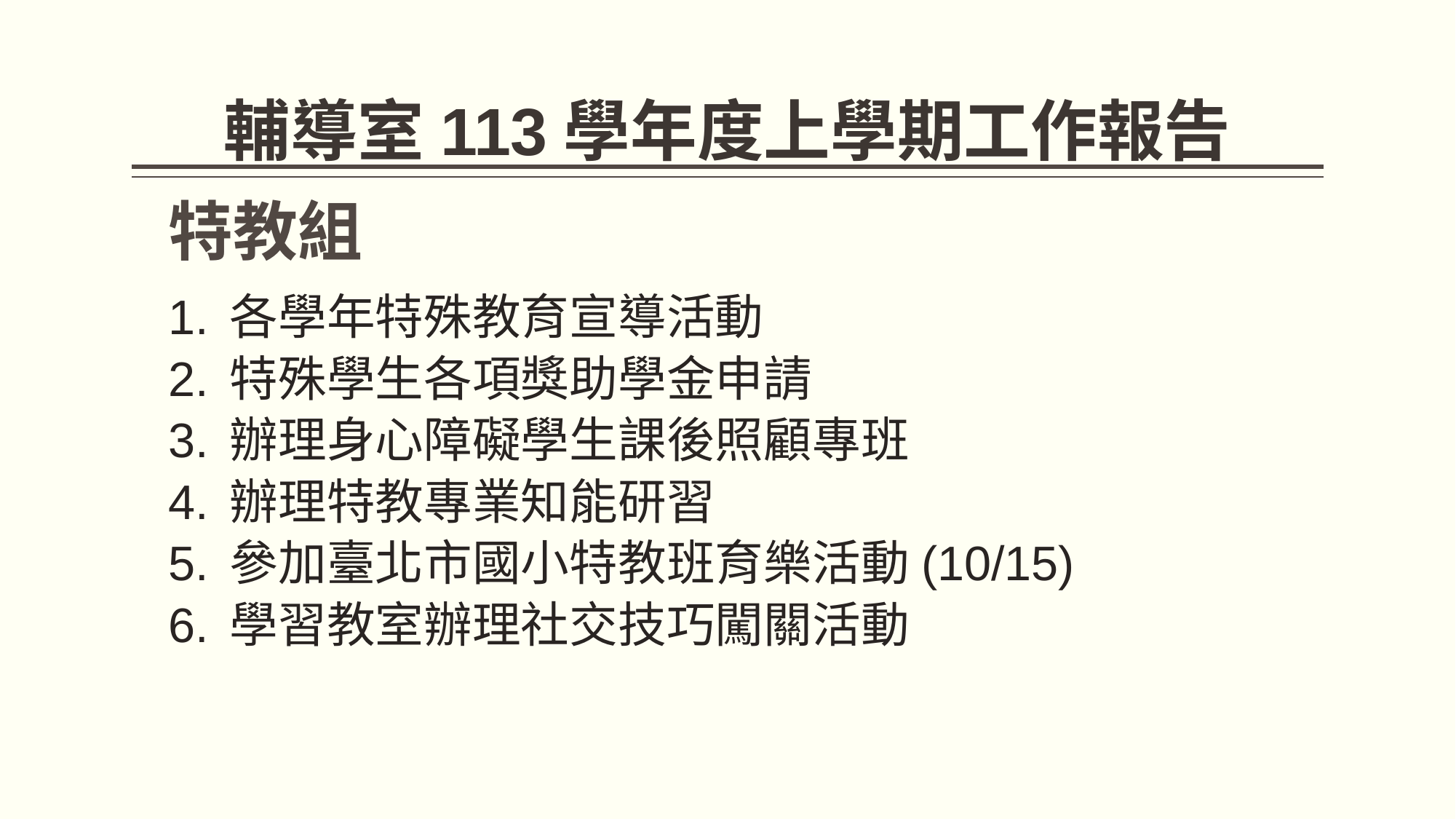

輔導室113學年度上學期工作報告
# 特教組
各學年特殊教育宣導活動
特殊學生各項獎助學金申請
辦理身心障礙學生課後照顧專班
辦理特教專業知能研習
參加臺北市國小特教班育樂活動(10/15)
學習教室辦理社交技巧闖關活動